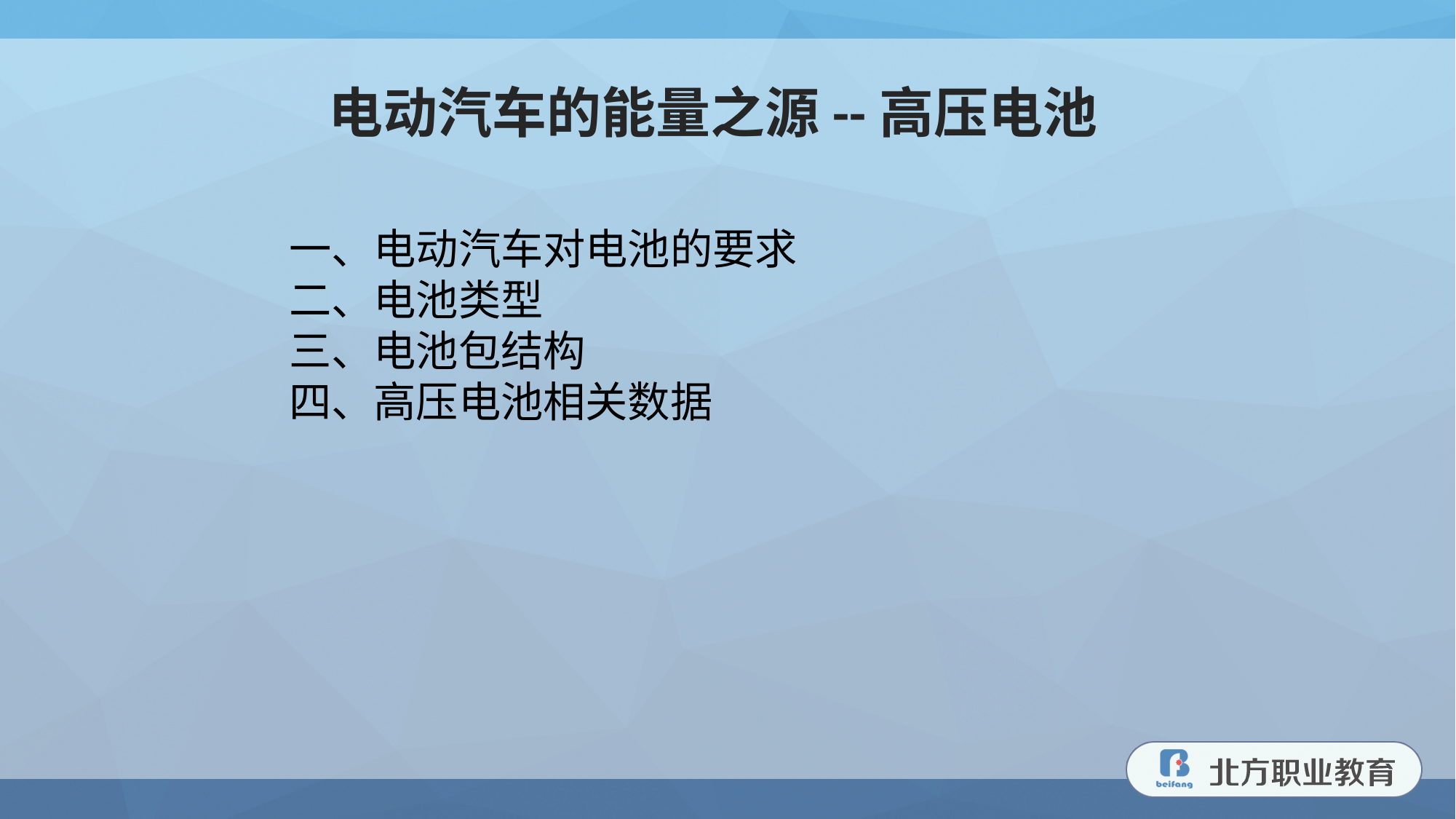

电动汽车的能量之源--高压电池
一、电动汽车对电池的要求
二、电池类型
三、电池包结构
四、高压电池相关数据